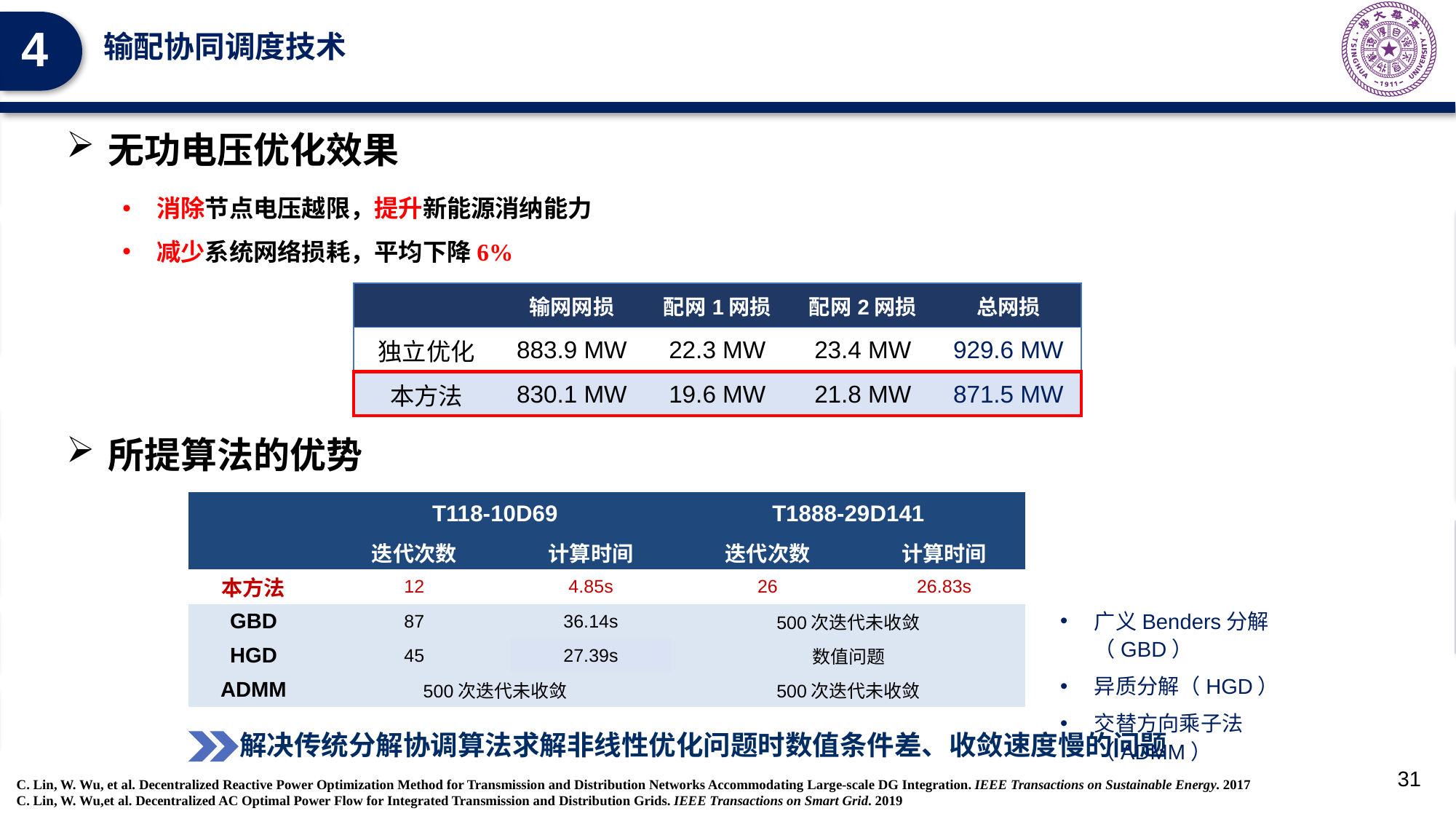

4
输配协同调度技术
无功电压优化效果
消除节点电压越限，提升新能源消纳能力
减少系统网络损耗，平均下降6%
|  | 输网网损 | 配网1网损 | 配网2网损 | 总网损 |
| --- | --- | --- | --- | --- |
| 独立优化 | 883.9 MW | 22.3 MW | 23.4 MW | 929.6 MW |
| 本方法 | 830.1 MW | 19.6 MW | 21.8 MW | 871.5 MW |

所提算法的优势
|  | T118-10D69 |  | T1888-29D141 |  |
| --- | --- | --- | --- | --- |
|  | 迭代次数 | 计算时间 | 迭代次数 | 计算时间 |
| 本方法 | 12 | 4.85s | 26 | 26.83s |
| GBD | 87 | 36.14s | 500次迭代未收敛 |  |
| HGD | 45 | 27.39s | 数值问题 |  |
| ADMM | 500次迭代未收敛 |  | 500次迭代未收敛 |  |
广义Benders分解（GBD）
异质分解（HGD）
交替方向乘子法（ADMM）
解决传统分解协调算法求解非线性优化问题时数值条件差、收敛速度慢的问题

31
C. Lin, W. Wu, et al. Decentralized Reactive Power Optimization Method for Transmission and Distribution Networks Accommodating Large-scale DG Integration. IEEE Transactions on Sustainable Energy. 2017
C. Lin, W. Wu,et al. Decentralized AC Optimal Power Flow for Integrated Transmission and Distribution Grids. IEEE Transactions on Smart Grid. 2019